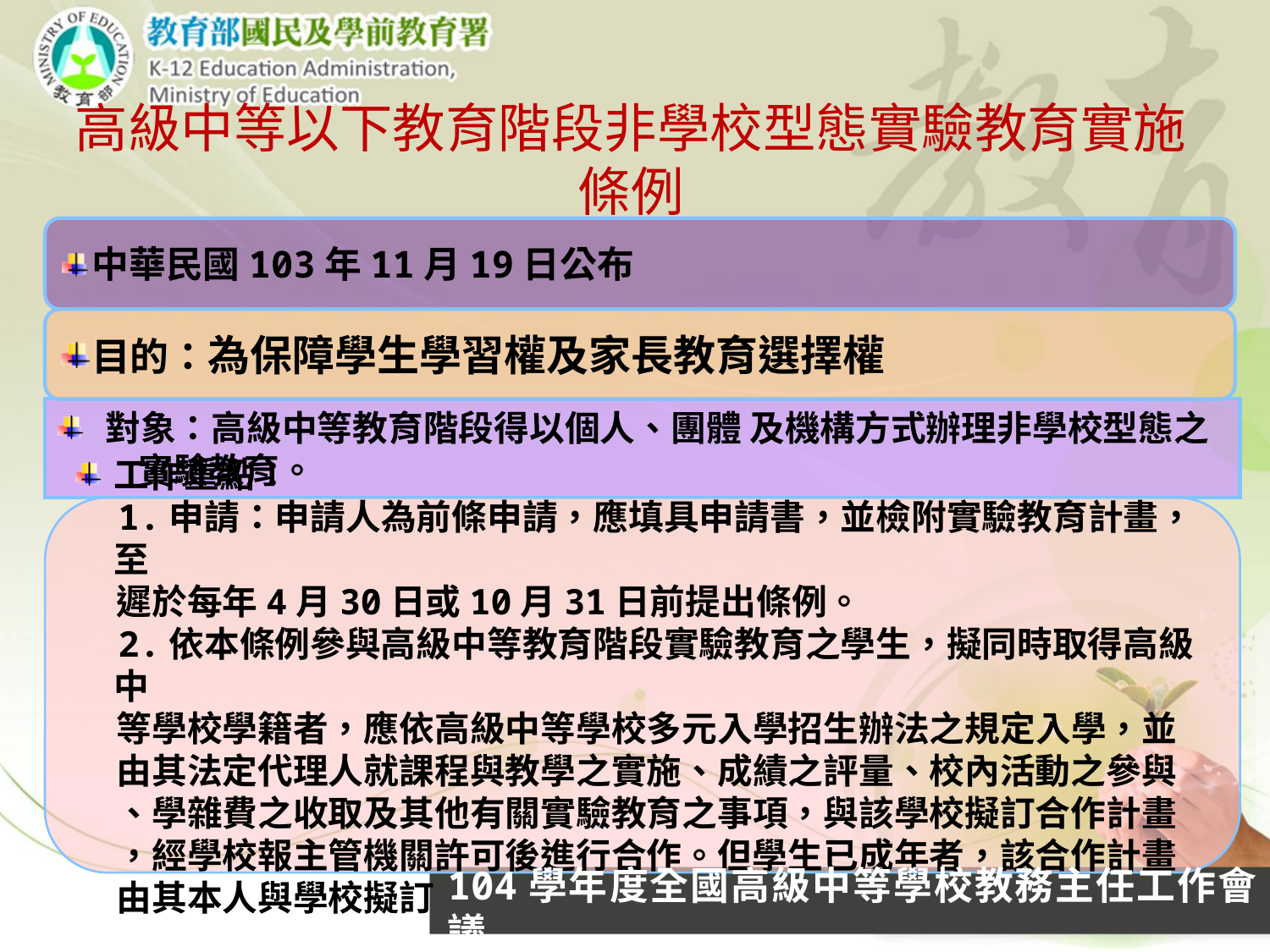

# 高級中等以下教育階段非學校型態實驗教育實施條例
中華民國103年11月19日公布
目的：為保障學生學習權及家長教育選擇權
對象：高級中等教育階段得以個人、團體 及機構方式辦理非學校型態之
         實驗教育。
工作重點：
  1.申請：申請人為前條申請，應填具申請書，並檢附實驗教育計畫，至
    遲於每年4月30日或10月31日前提出條例。
  2.依本條例參與高級中等教育階段實驗教育之學生，擬同時取得高級中
    等學校學籍者，應依高級中等學校多元入學招生辦法之規定入學，並
    由其法定代理人就課程與教學之實施、成績之評量、校內活動之參與
    、學雜費之收取及其他有關實驗教育之事項，與該學校擬訂合作計畫
    ，經學校報主管機關許可後進行合作。但學生已成年者，該合作計畫
    由其本人與學校擬訂。
104學年度全國高級中等學校教務主任工作會議
24
24